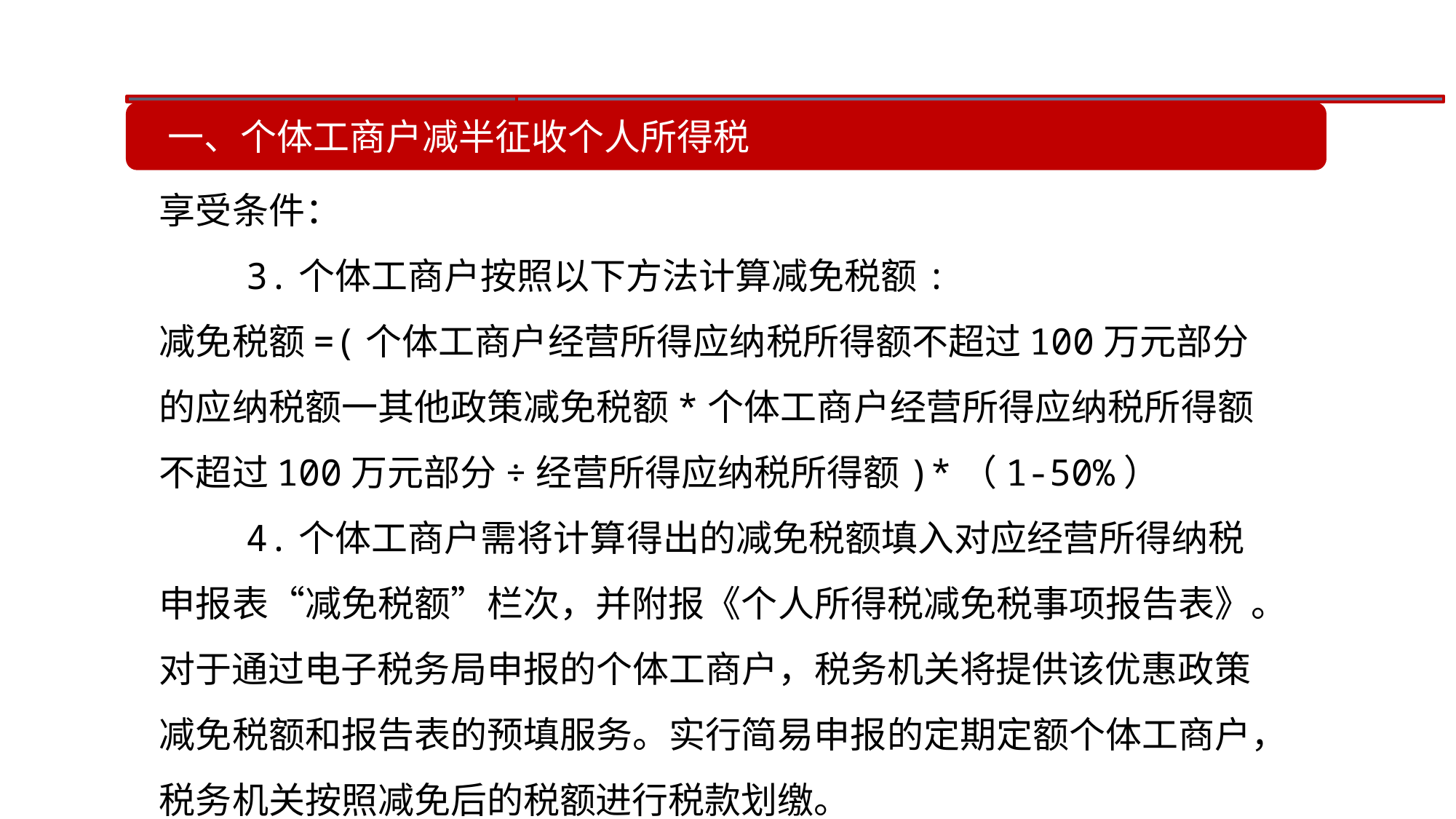

一、个体工商户减半征收个人所得税
享受条件：
    3.个体工商户按照以下方法计算减免税额:
减免税额=(个体工商户经营所得应纳税所得额不超过100万元部分的应纳税额一其他政策减免税额*个体工商户经营所得应纳税所得额不超过100万元部分÷经营所得应纳税所得额)*（1-50%）
    4.个体工商户需将计算得出的减免税额填入对应经营所得纳税申报表“减免税额”栏次，并附报《个人所得税减免税事项报告表》。对于通过电子税务局申报的个体工商户，税务机关将提供该优惠政策减免税额和报告表的预填服务。实行简易申报的定期定额个体工商户，税务机关按照减免后的税额进行税款划缴。